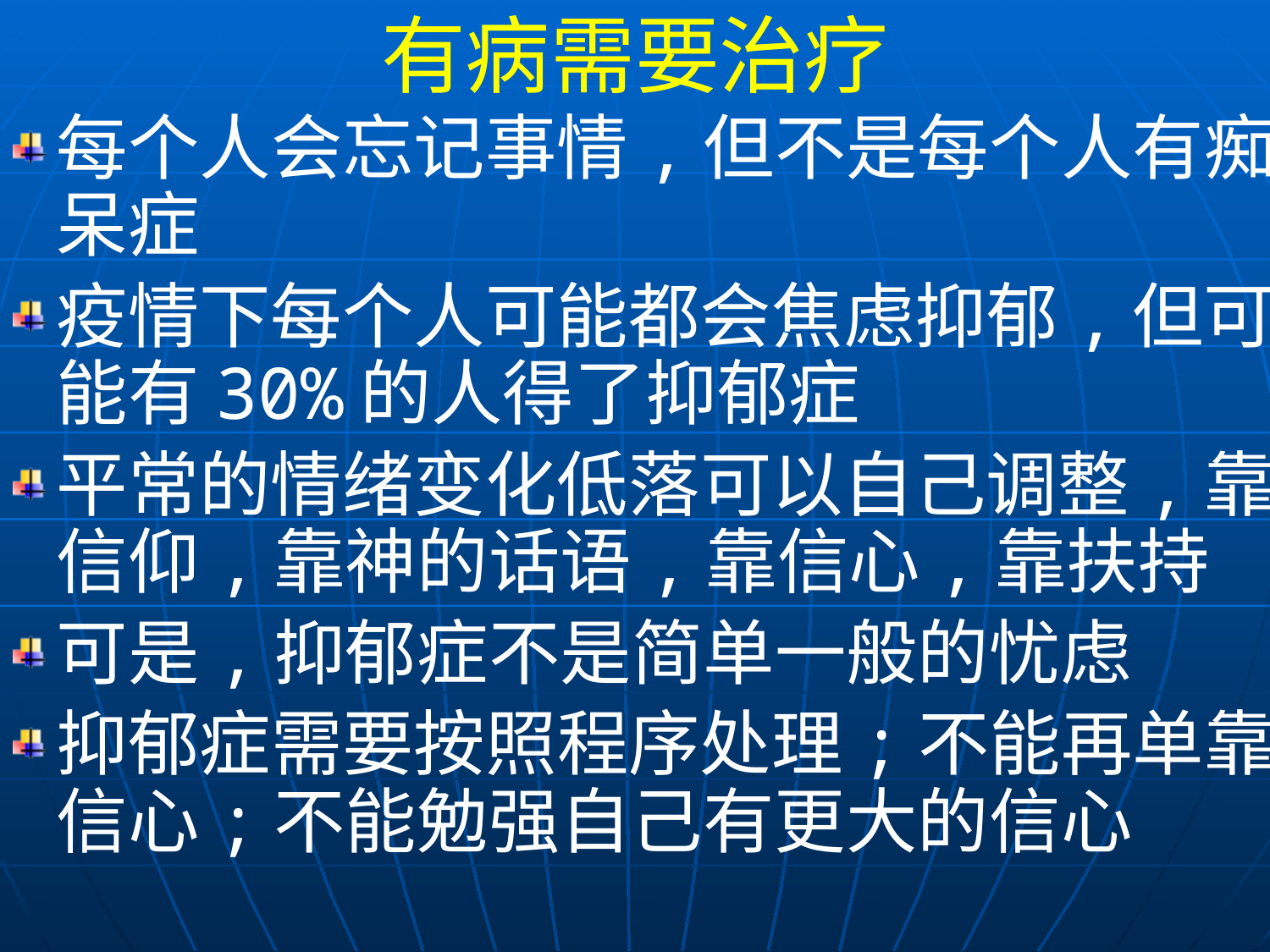

有病需要治疗
每个人会忘记事情,但不是每个人有痴呆症
疫情下每个人可能都会焦虑抑郁,但可能有30%的人得了抑郁症
平常的情绪变化低落可以自己调整,靠信仰,靠神的话语,靠信心,靠扶持
可是,抑郁症不是简单一般的忧虑
抑郁症需要按照程序处理;不能再单靠信心;不能勉强自己有更大的信心